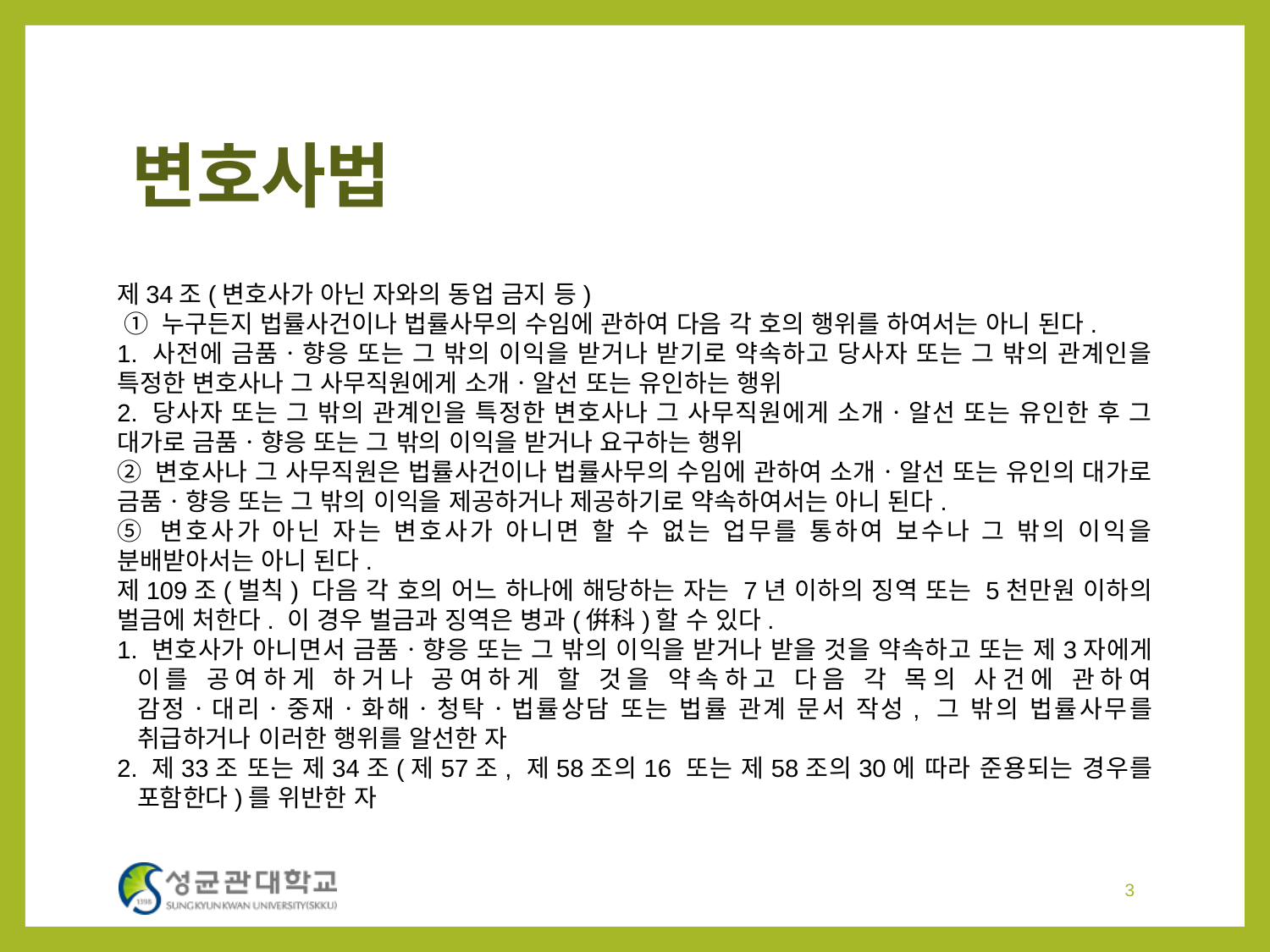

# 변호사법
제34조(변호사가 아닌 자와의 동업 금지 등)
 ① 누구든지 법률사건이나 법률사무의 수임에 관하여 다음 각 호의 행위를 하여서는 아니 된다.
1. 사전에 금품ㆍ향응 또는 그 밖의 이익을 받거나 받기로 약속하고 당사자 또는 그 밖의 관계인을 특정한 변호사나 그 사무직원에게 소개ㆍ알선 또는 유인하는 행위
2. 당사자 또는 그 밖의 관계인을 특정한 변호사나 그 사무직원에게 소개ㆍ알선 또는 유인한 후 그 대가로 금품ㆍ향응 또는 그 밖의 이익을 받거나 요구하는 행위
② 변호사나 그 사무직원은 법률사건이나 법률사무의 수임에 관하여 소개ㆍ알선 또는 유인의 대가로 금품ㆍ향응 또는 그 밖의 이익을 제공하거나 제공하기로 약속하여서는 아니 된다.
⑤ 변호사가 아닌 자는 변호사가 아니면 할 수 없는 업무를 통하여 보수나 그 밖의 이익을 분배받아서는 아니 된다.
제109조(벌칙) 다음 각 호의 어느 하나에 해당하는 자는 7년 이하의 징역 또는 5천만원 이하의 벌금에 처한다. 이 경우 벌금과 징역은 병과(倂科)할 수 있다.
1. 변호사가 아니면서 금품ㆍ향응 또는 그 밖의 이익을 받거나 받을 것을 약속하고 또는 제3자에게 이를 공여하게 하거나 공여하게 할 것을 약속하고 다음 각 목의 사건에 관하여 감정ㆍ대리ㆍ중재ㆍ화해ㆍ청탁ㆍ법률상담 또는 법률 관계 문서 작성, 그 밖의 법률사무를 취급하거나 이러한 행위를 알선한 자
2. 제33조 또는 제34조(제57조, 제58조의16 또는 제58조의30에 따라 준용되는 경우를 포함한다)를 위반한 자
3